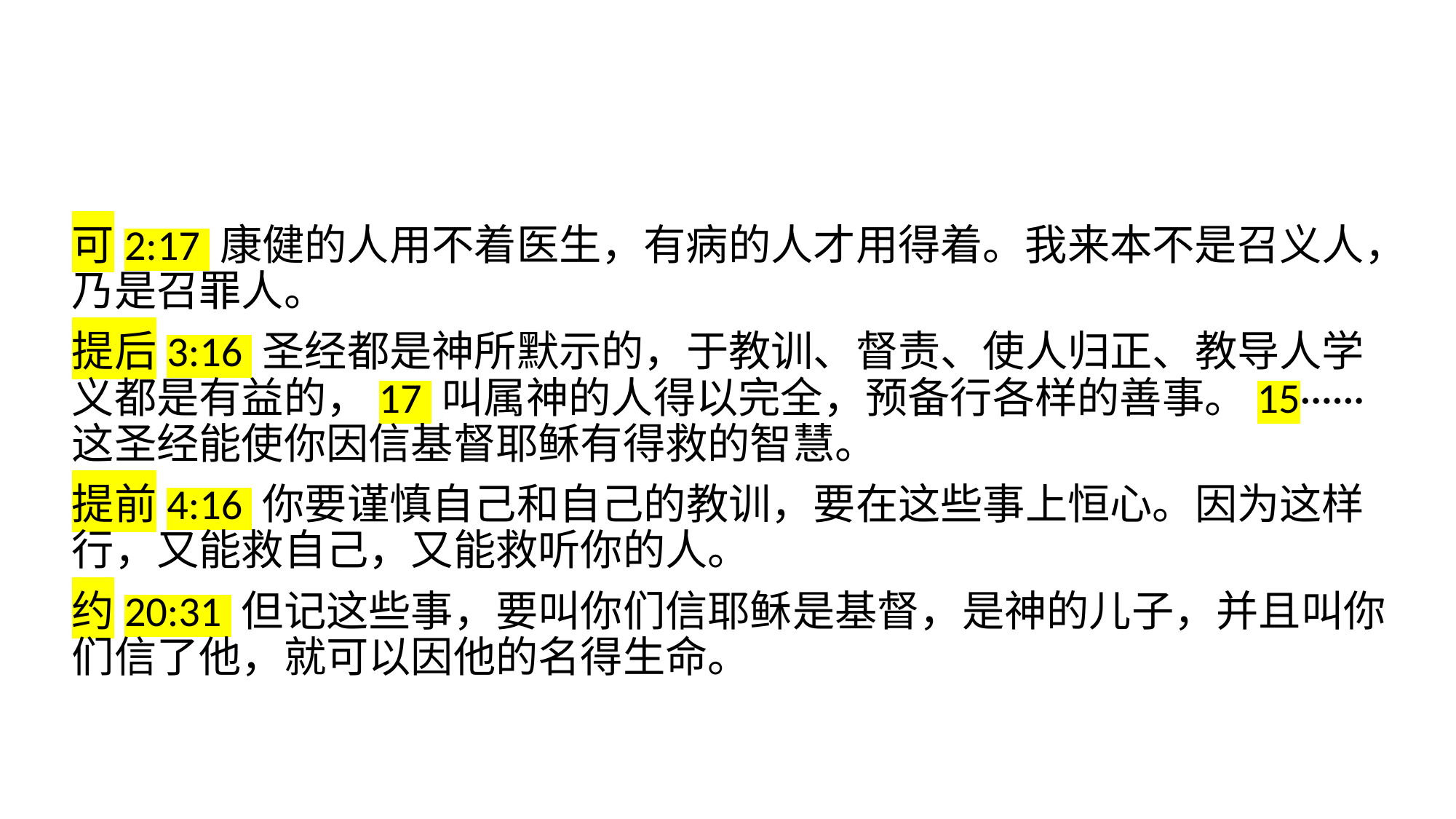

可2:17 康健的人用不着医生，有病的人才用得着。我来本不是召义人，乃是召罪人。
提后3:16 圣经都是神所默示的，于教训、督责、使人归正、教导人学义都是有益的，17 叫属神的人得以完全，预备行各样的善事。15······这圣经能使你因信基督耶稣有得救的智慧。
提前4:16 你要谨慎自己和自己的教训，要在这些事上恒心。因为这样行，又能救自己，又能救听你的人。
约20:31 但记这些事，要叫你们信耶稣是基督，是神的儿子，并且叫你们信了他，就可以因他的名得生命。